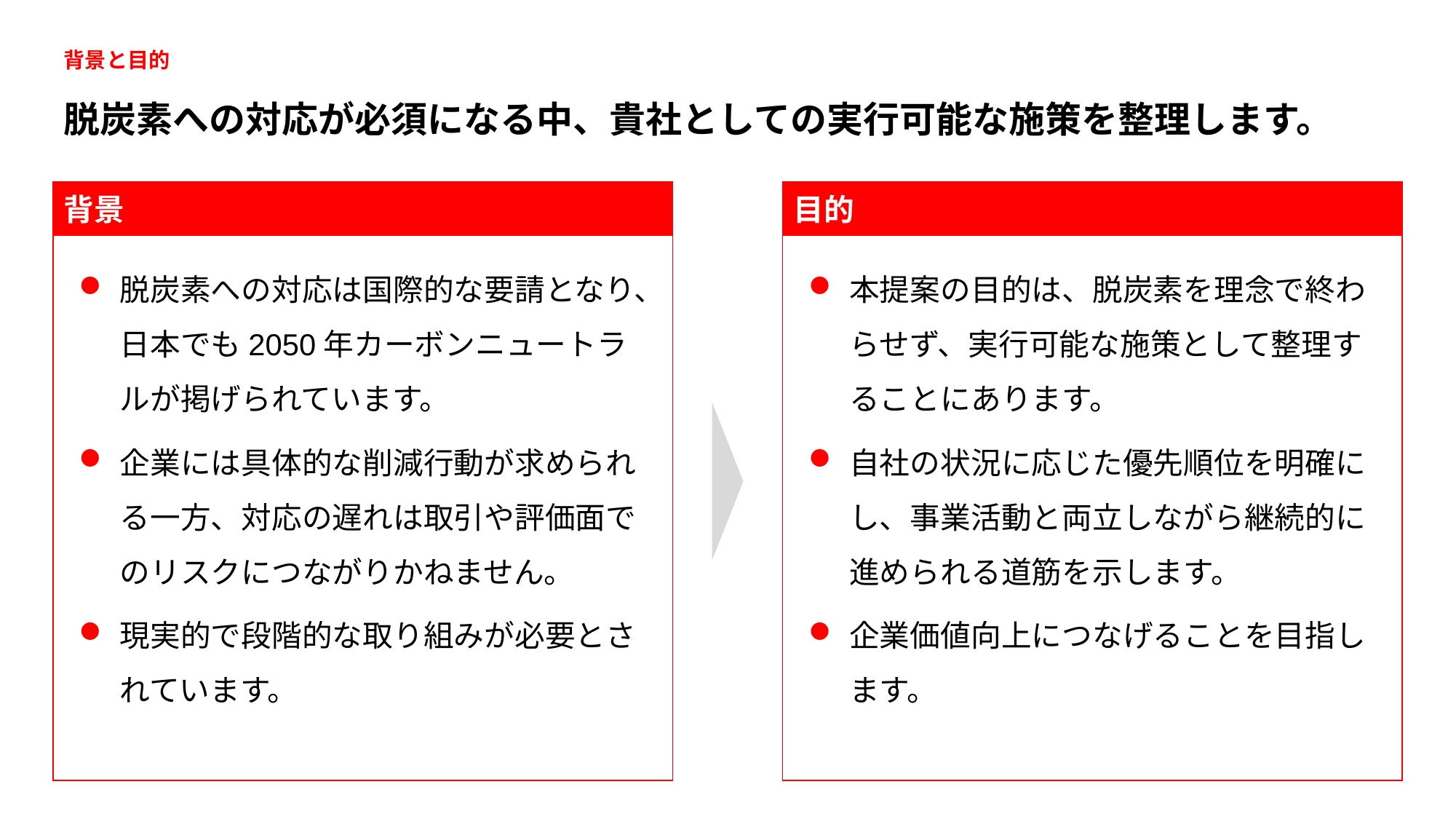

背景と目的
脱炭素への対応が必須になる中、貴社としての実行可能な施策を整理します。
背景
脱炭素への対応は国際的な要請となり、日本でも2050年カーボンニュートラルが掲げられています。
企業には具体的な削減行動が求められる一方、対応の遅れは取引や評価面でのリスクにつながりかねません。
現実的で段階的な取り組みが必要とされています。
目的
本提案の目的は、脱炭素を理念で終わらせず、実行可能な施策として整理することにあります。
自社の状況に応じた優先順位を明確にし、事業活動と両立しながら継続的に進められる道筋を示します。
企業価値向上につなげることを目指します。